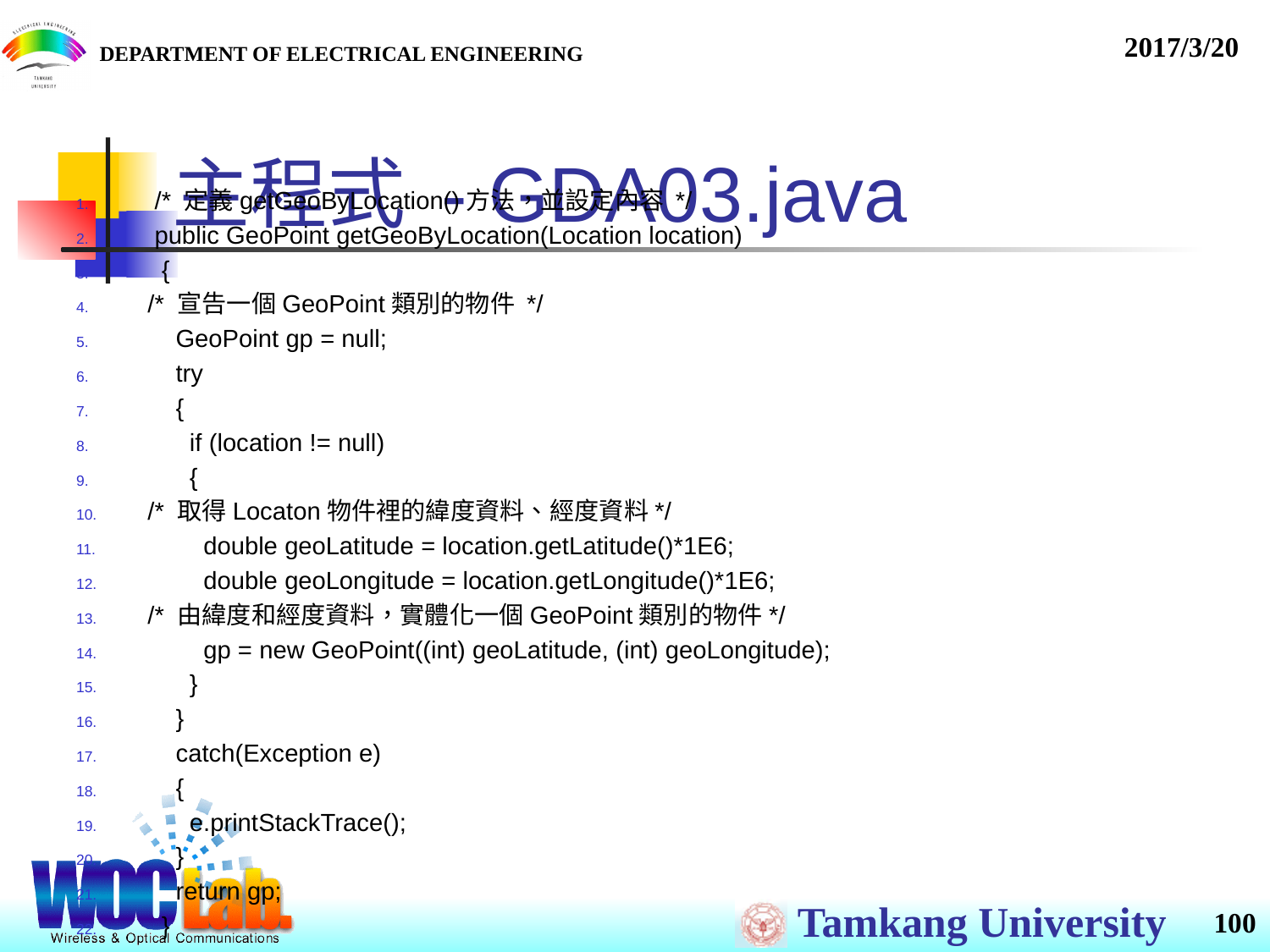

# 主程式 - GDA03.java
 /* 定義getGeoByLocation()方法，並設定內容 */
 public GeoPoint getGeoByLocation(Location location)
  {
/* 宣告一個GeoPoint類別的物件 */
    GeoPoint gp = null;
    try
    {
      if (location != null)
      {
/* 取得Locaton物件裡的緯度資料、經度資料*/
        double geoLatitude = location.getLatitude()*1E6;
        double geoLongitude = location.getLongitude()*1E6;
/* 由緯度和經度資料，實體化一個GeoPoint類別的物件*/
        gp = new GeoPoint((int) geoLatitude, (int) geoLongitude);
      }
    }
    catch(Exception e)
    {
      e.printStackTrace();
    }
    return gp;
  }